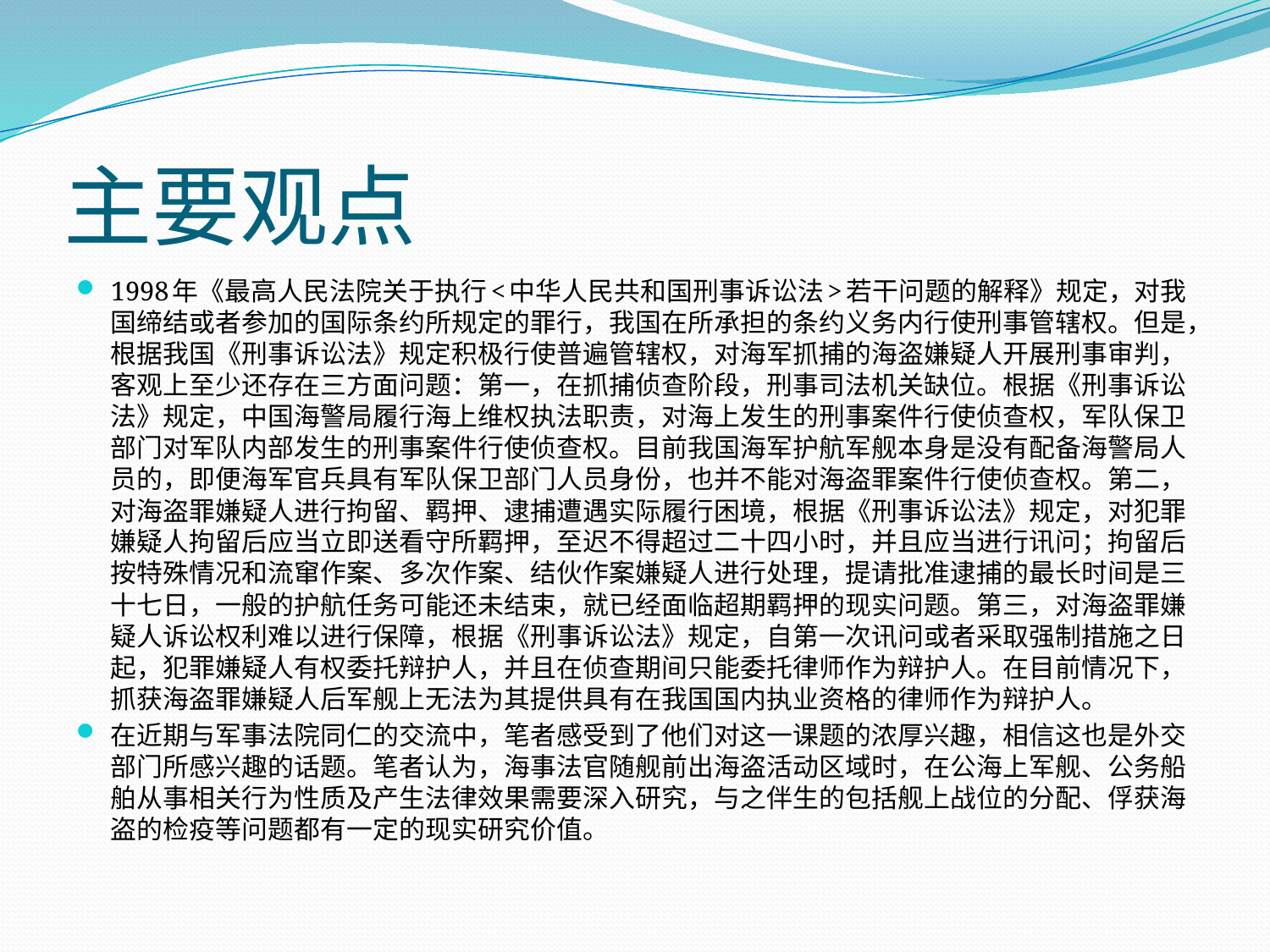

# 主要观点
1998年《最高人民法院关于执行<中华人民共和国刑事诉讼法>若干问题的解释》规定，对我国缔结或者参加的国际条约所规定的罪行，我国在所承担的条约义务内行使刑事管辖权。但是，根据我国《刑事诉讼法》规定积极行使普遍管辖权，对海军抓捕的海盗嫌疑人开展刑事审判，客观上至少还存在三方面问题：第一，在抓捕侦查阶段，刑事司法机关缺位。根据《刑事诉讼法》规定，中国海警局履行海上维权执法职责，对海上发生的刑事案件行使侦查权，军队保卫部门对军队内部发生的刑事案件行使侦查权。目前我国海军护航军舰本身是没有配备海警局人员的，即便海军官兵具有军队保卫部门人员身份，也并不能对海盗罪案件行使侦查权。第二，对海盗罪嫌疑人进行拘留、羁押、逮捕遭遇实际履行困境，根据《刑事诉讼法》规定，对犯罪嫌疑人拘留后应当立即送看守所羁押，至迟不得超过二十四小时，并且应当进行讯问；拘留后按特殊情况和流窜作案、多次作案、结伙作案嫌疑人进行处理，提请批准逮捕的最长时间是三十七日，一般的护航任务可能还未结束，就已经面临超期羁押的现实问题。第三，对海盗罪嫌疑人诉讼权利难以进行保障，根据《刑事诉讼法》规定，自第一次讯问或者采取强制措施之日起，犯罪嫌疑人有权委托辩护人，并且在侦查期间只能委托律师作为辩护人。在目前情况下，抓获海盗罪嫌疑人后军舰上无法为其提供具有在我国国内执业资格的律师作为辩护人。
在近期与军事法院同仁的交流中，笔者感受到了他们对这一课题的浓厚兴趣，相信这也是外交部门所感兴趣的话题。笔者认为，海事法官随舰前出海盗活动区域时，在公海上军舰、公务船舶从事相关行为性质及产生法律效果需要深入研究，与之伴生的包括舰上战位的分配、俘获海盗的检疫等问题都有一定的现实研究价值。